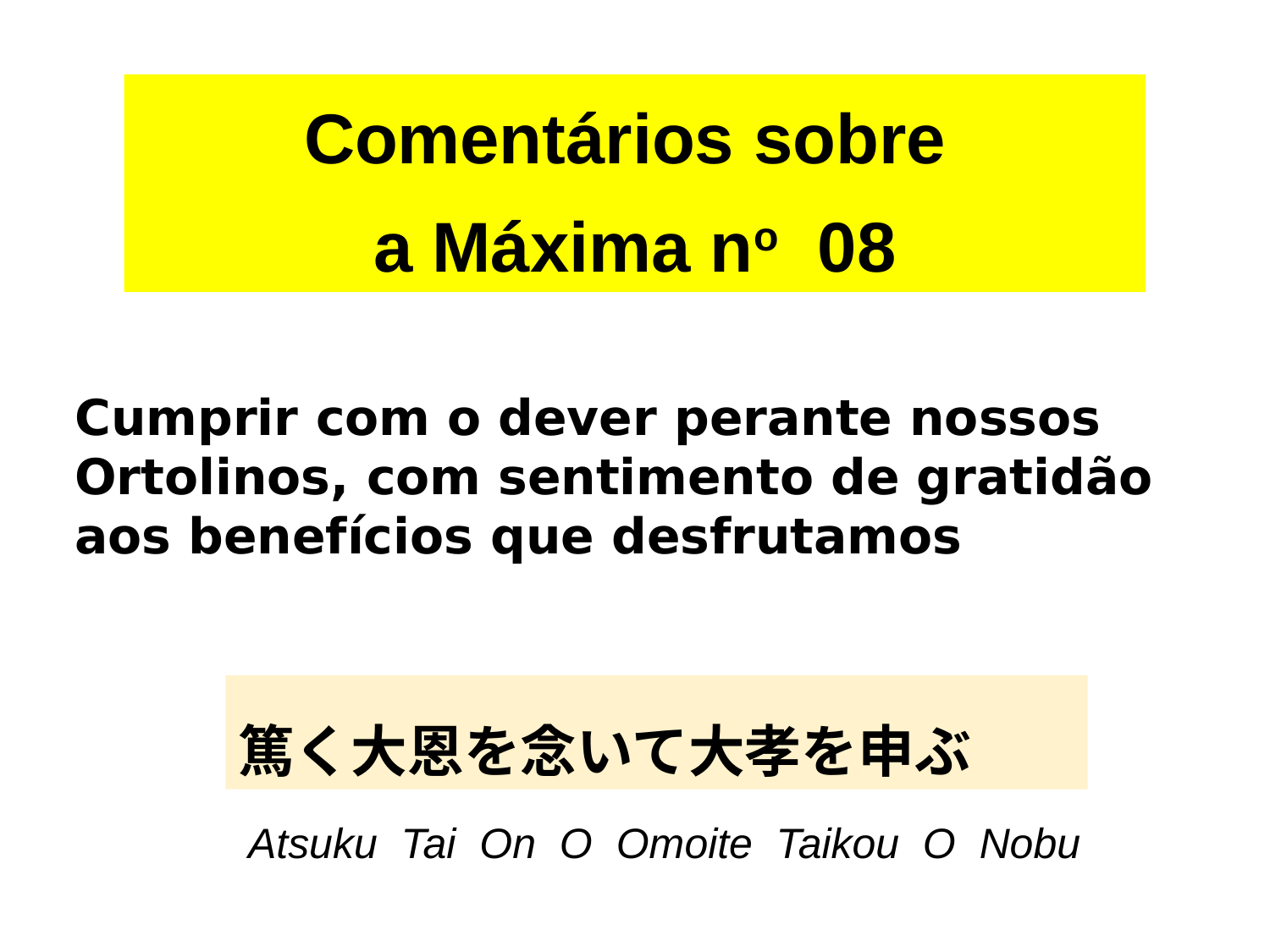

Comentários sobre
a Máxima no  08
Cumprir com o dever perante nossos Ortolinos, com sentimento de gratidão aos benefícios que desfrutamos

篤く大恩を念いて大孝を申ぶ
Atsuku  Tai  On  O  Omoite  Taikou  O  Nobu